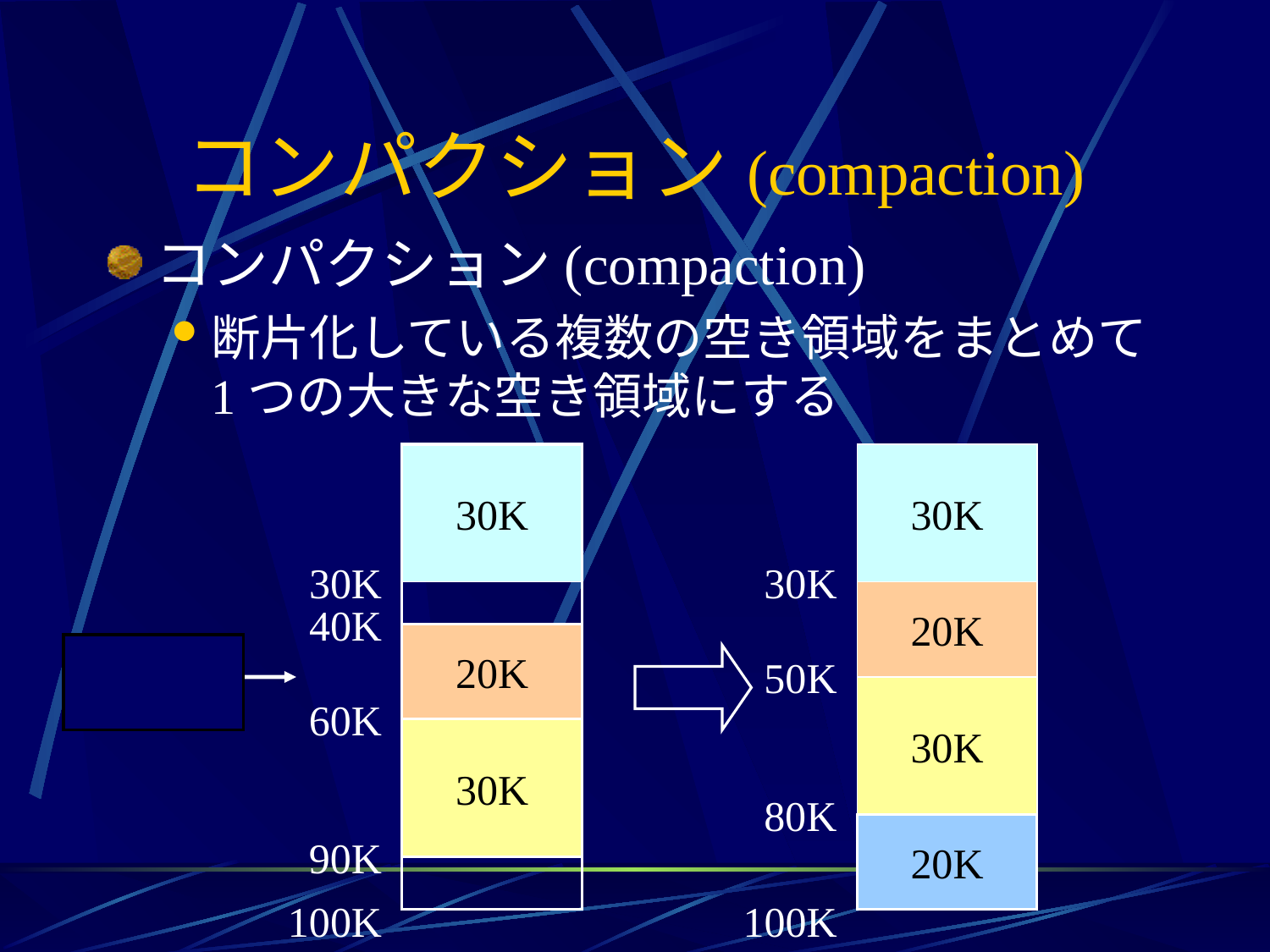

# コンパクション(compaction)
コンパクション(compaction)
断片化している複数の空き領域をまとめて1つの大きな空き領域にする
30K
30K

30K
30K

20K

50K
30K
80K
100K
40K
20K
20K

60K
30K
20K
90K
100K